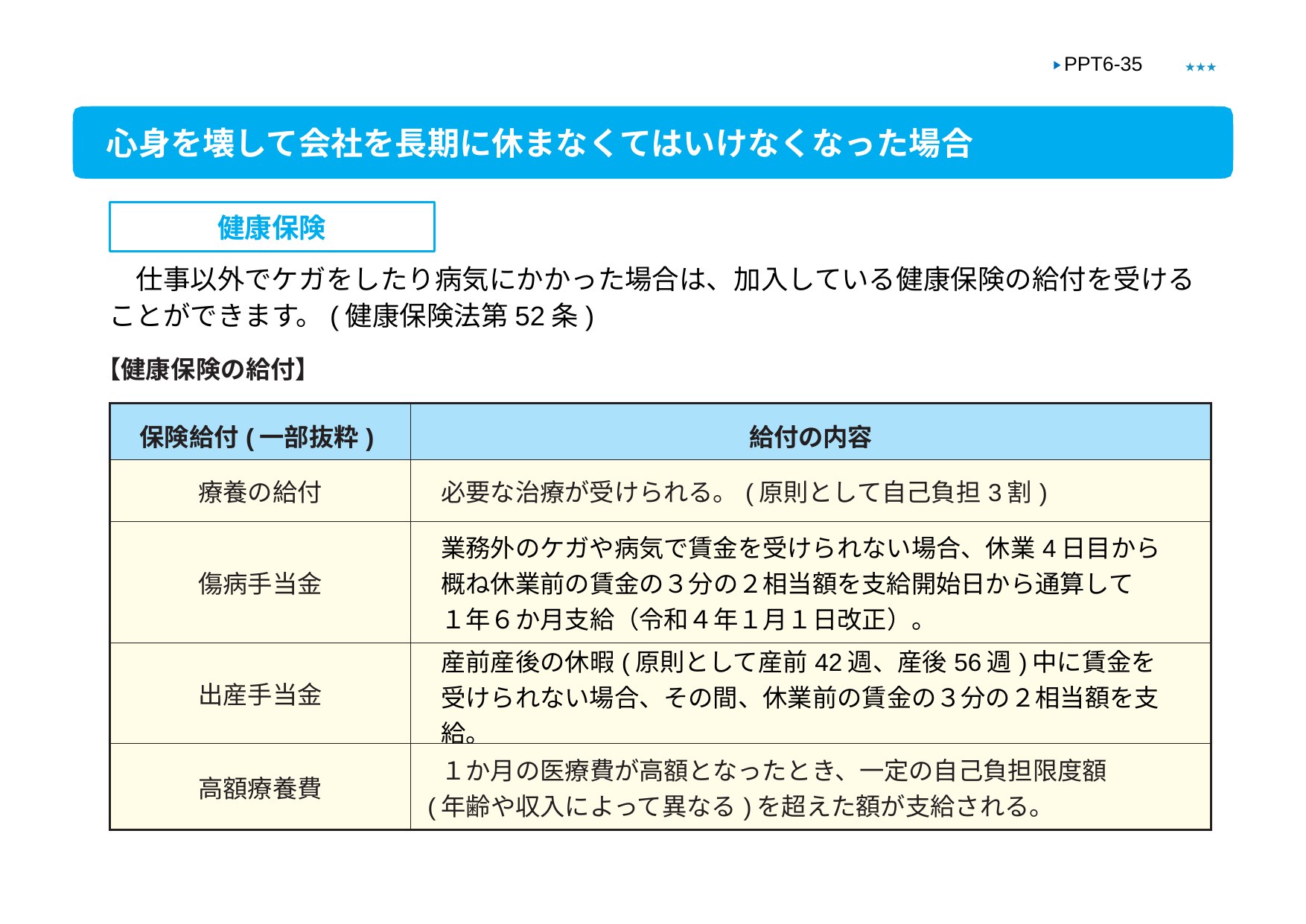

★★★
▶ PPT6-35

心身を壊して会社を長期に休まなくてはいけなくなった場合
健康保険
　仕事以外でケガをしたり病気にかかった場合は、加入している健康保険の給付を受けることができます。(健康保険法第52条)
【健康保険の給付】
| 保険給付(一部抜粋) | 給付の内容 |
| --- | --- |
| 療養の給付 | 必要な治療が受けられる。(原則として自己負担3割) |
| 傷病手当金 | 業務外のケガや病気で賃金を受けられない場合、休業4日目から 概ね休業前の賃金の３分の２相当額を支給開始日から通算して １年６か月支給（令和４年１月１日改正）。 |
| 出産手当金 | 産前産後の休暇(原則として産前42週、産後56週)中に賃金を受けられない場合、その間、休業前の賃金の３分の２相当額を支給。 |
| 高額療養費 | １か月の医療費が高額となったとき、一定の自己負担限度額 (年齢や収入によって異なる)を超えた額が支給される。 |